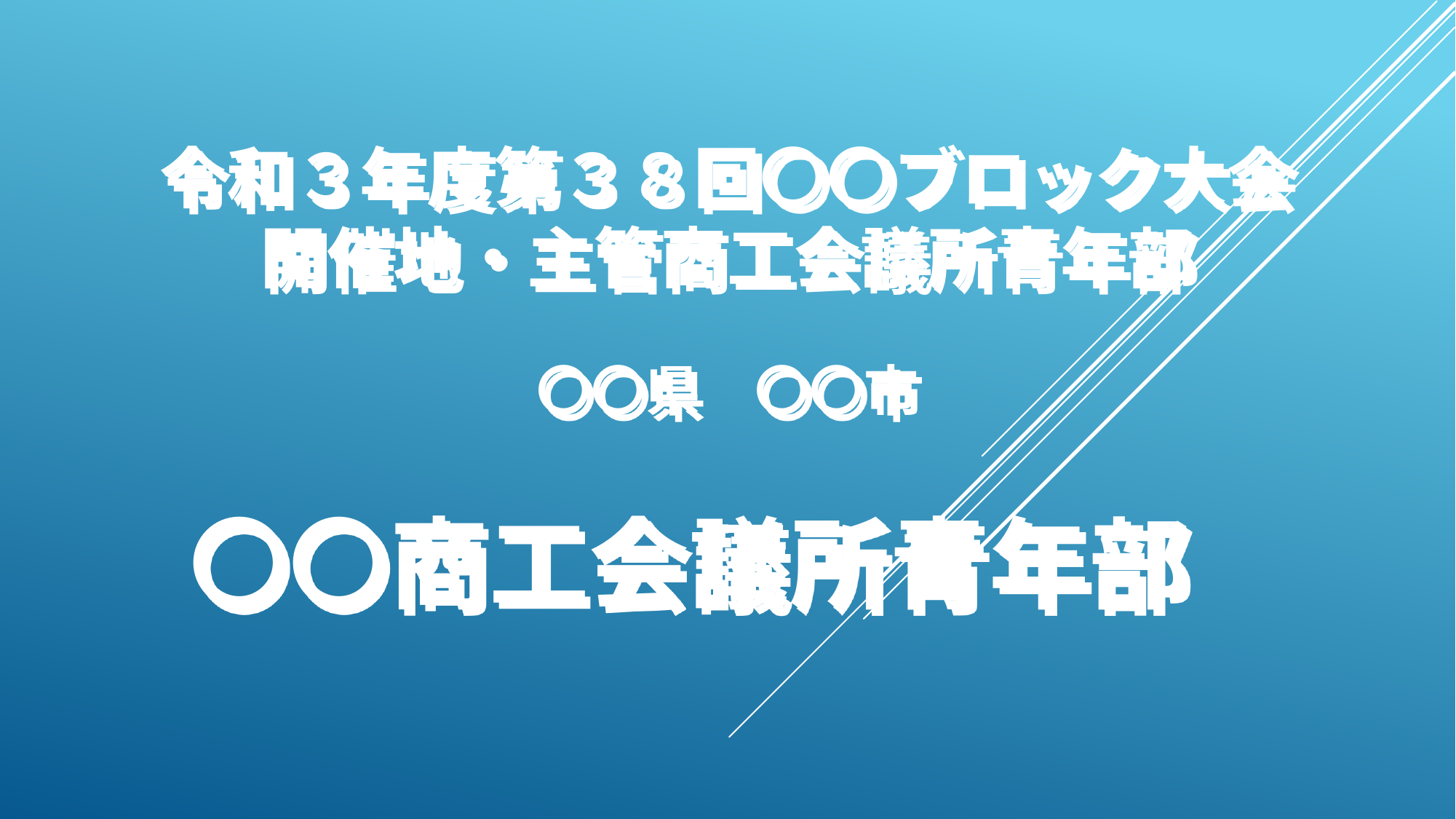

令和３年度第３８回〇〇ブロック大会
開催地・主管商工会議所青年部
〇〇県　〇〇市
〇〇商工会議所青年部